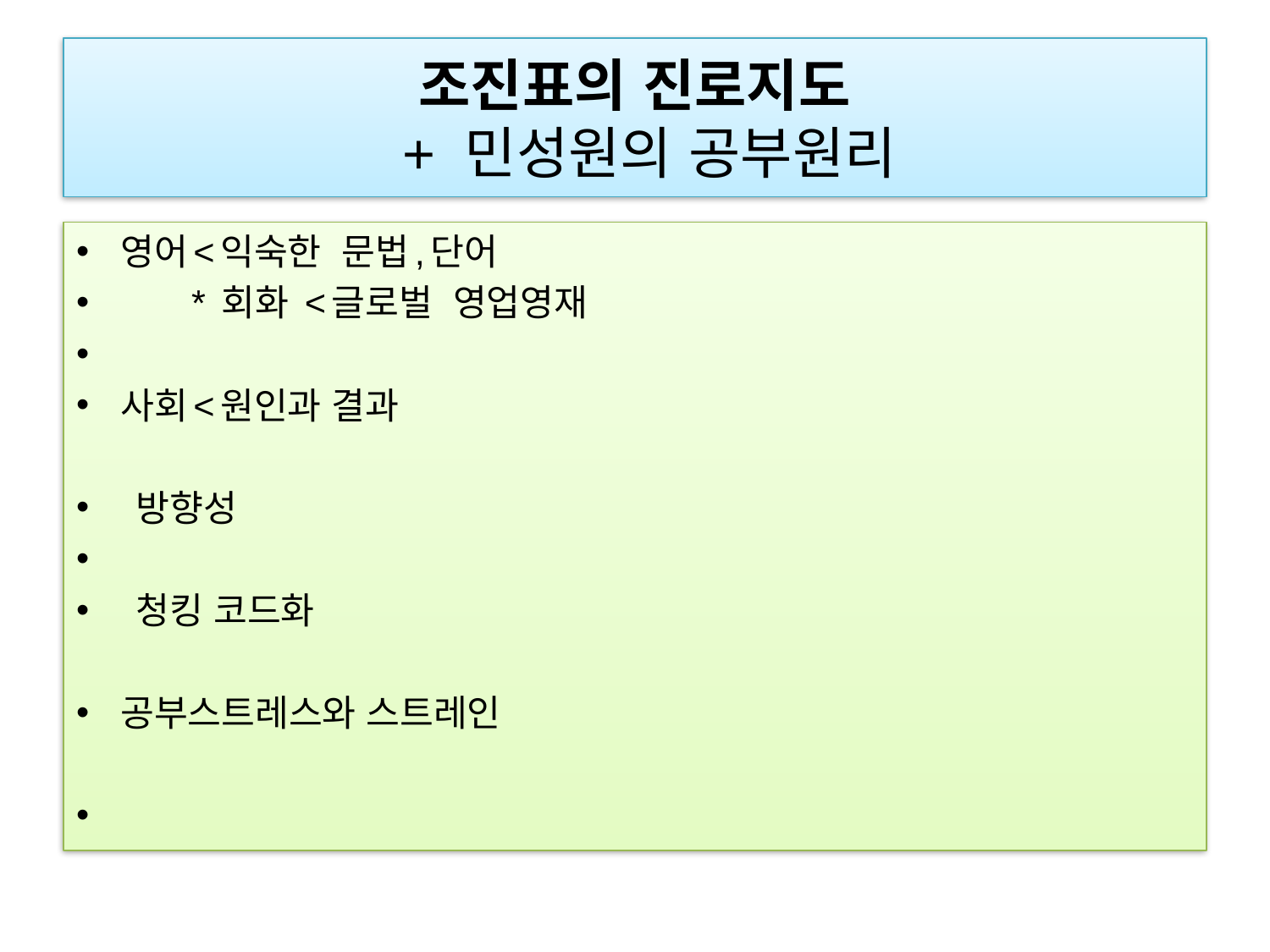

# 조진표의 진로지도 + 민성원의 공부원리
영어<익숙한  문법,단어
       * 회화 <글로벌  영업영재

사회<원인과 결과

 방향성

 청킹 코드화

공부스트레스와 스트레인